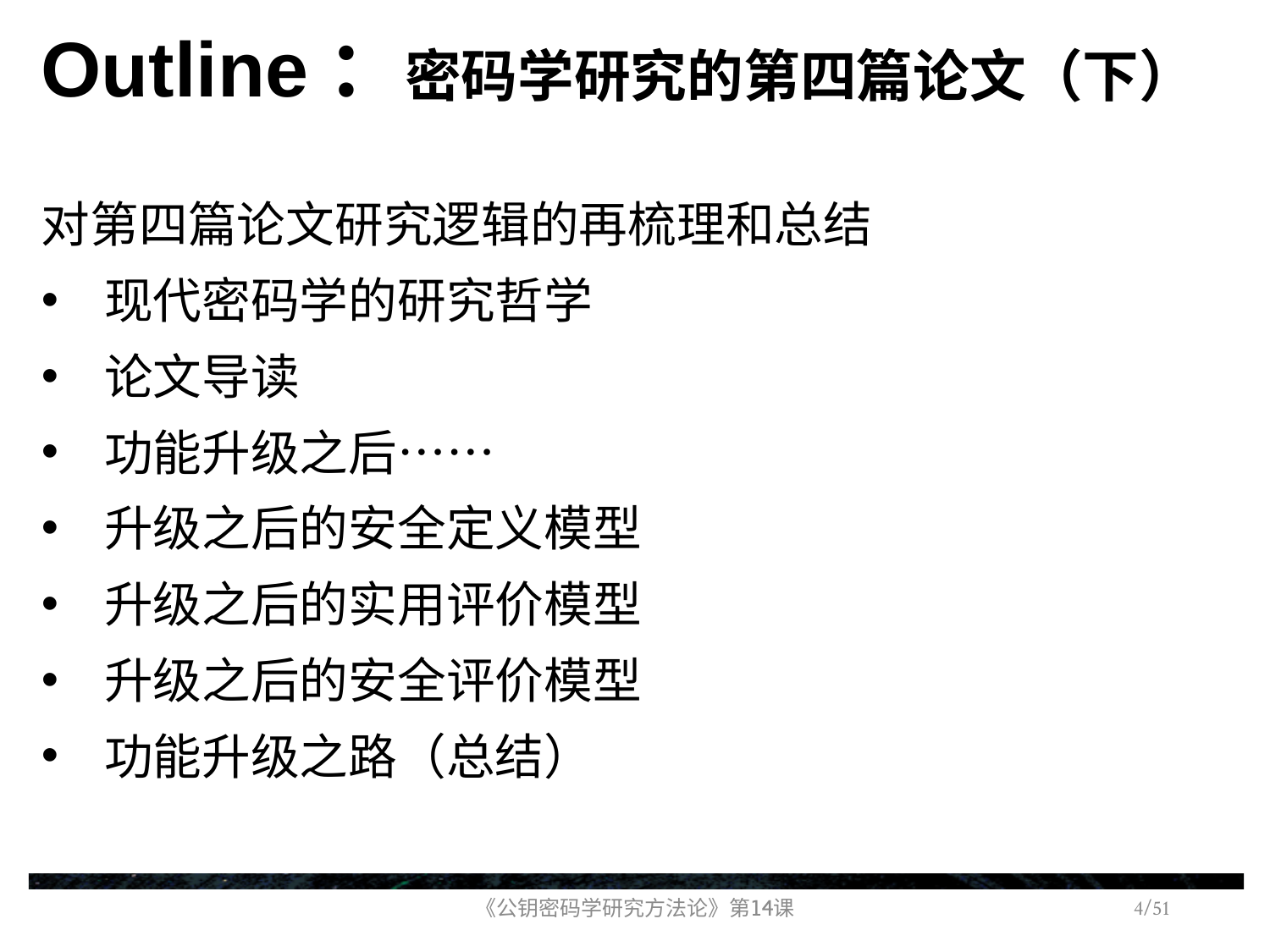

# Outline：密码学研究的第四篇论文（下）
对第四篇论文研究逻辑的再梳理和总结
现代密码学的研究哲学
论文导读
功能升级之后……
升级之后的安全定义模型
升级之后的实用评价模型
升级之后的安全评价模型
功能升级之路（总结）
《公钥密码学研究方法论》第14课
4/51